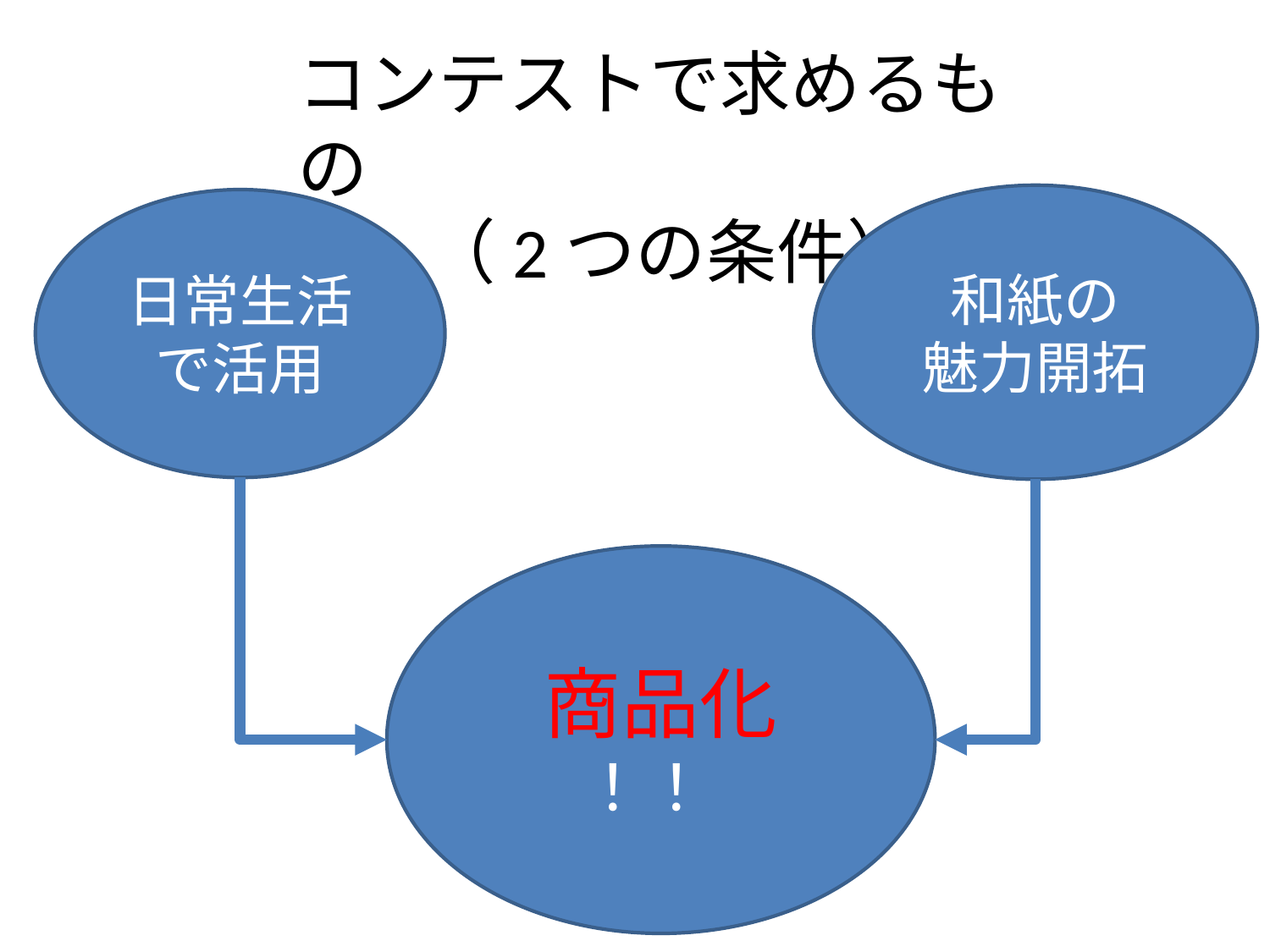

コンテストで求めるもの
（2つの条件）
和紙の
魅力開拓
日常生活で活用
商品化
！！